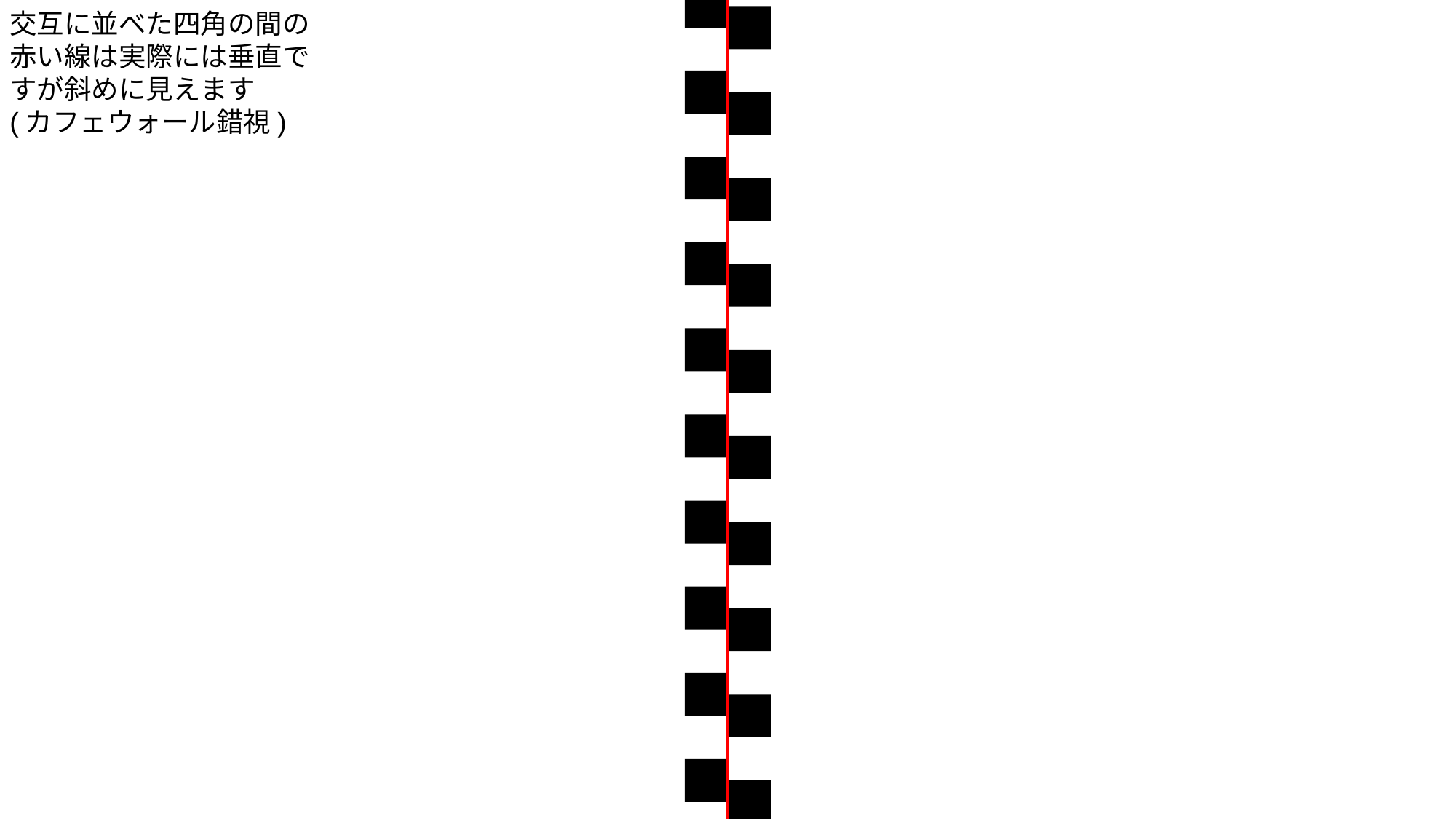

交互に並べた四角の間の赤い線は実際には垂直ですが斜めに見えます
(カフェウォール錯視)